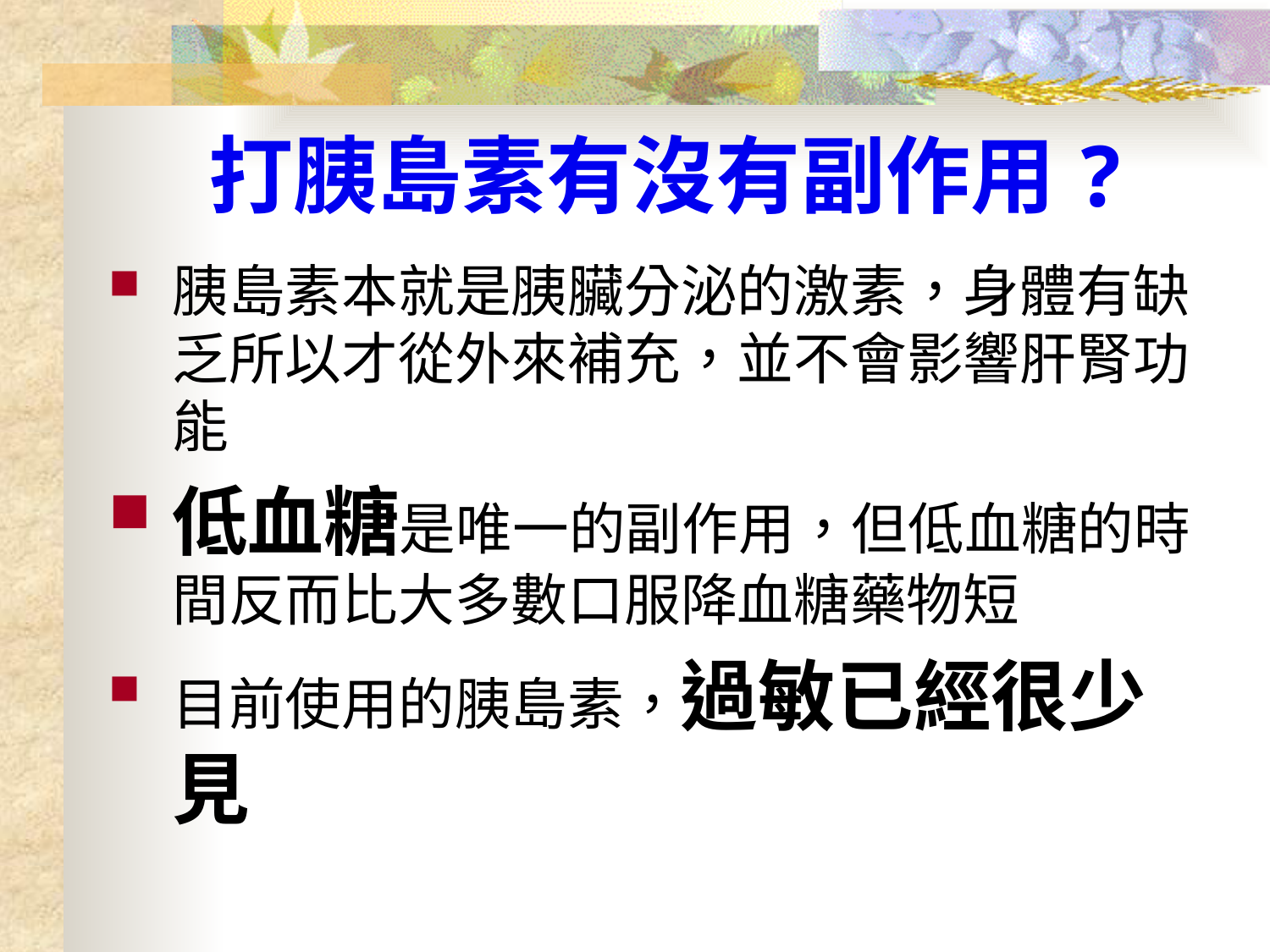

# 打胰島素有沒有副作用?
胰島素本就是胰臟分泌的激素，身體有缺乏所以才從外來補充，並不會影響肝腎功能
低血糖是唯一的副作用，但低血糖的時間反而比大多數口服降血糖藥物短
目前使用的胰島素，過敏已經很少見